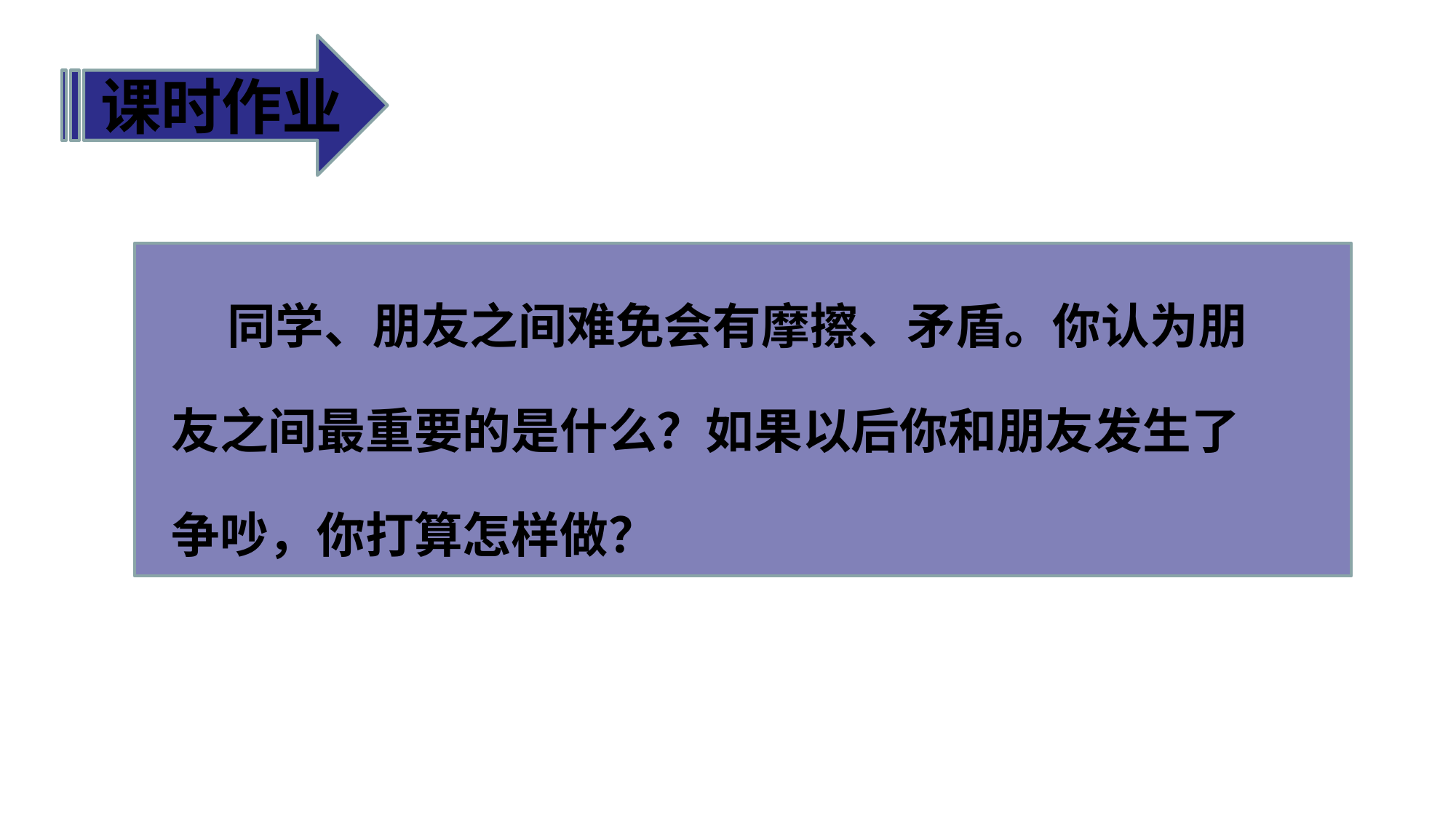

课时作业

    同学、朋友之间难免会有摩擦、矛盾。你认为朋友之间最重要的是什么？如果以后你和朋友发生了争吵，你打算怎样做？